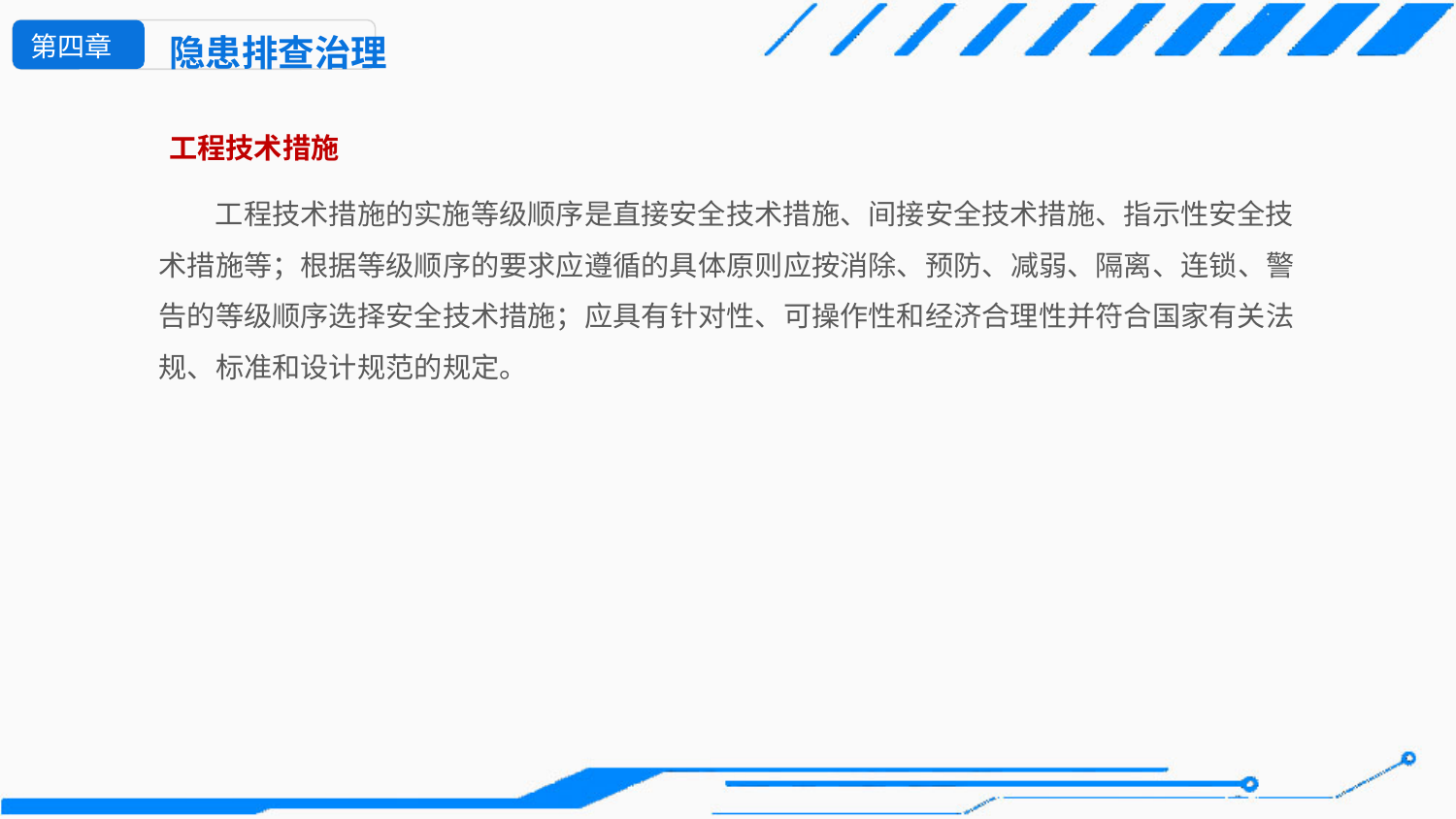

第四章
隐患排查治理
工程技术措施
工程技术措施的实施等级顺序是直接安全技术措施、间接安全技术措施、指示性安全技术措施等；根据等级顺序的要求应遵循的具体原则应按消除、预防、减弱、隔离、连锁、警告的等级顺序选择安全技术措施；应具有针对性、可操作性和经济合理性并符合国家有关法规、标准和设计规范的规定。